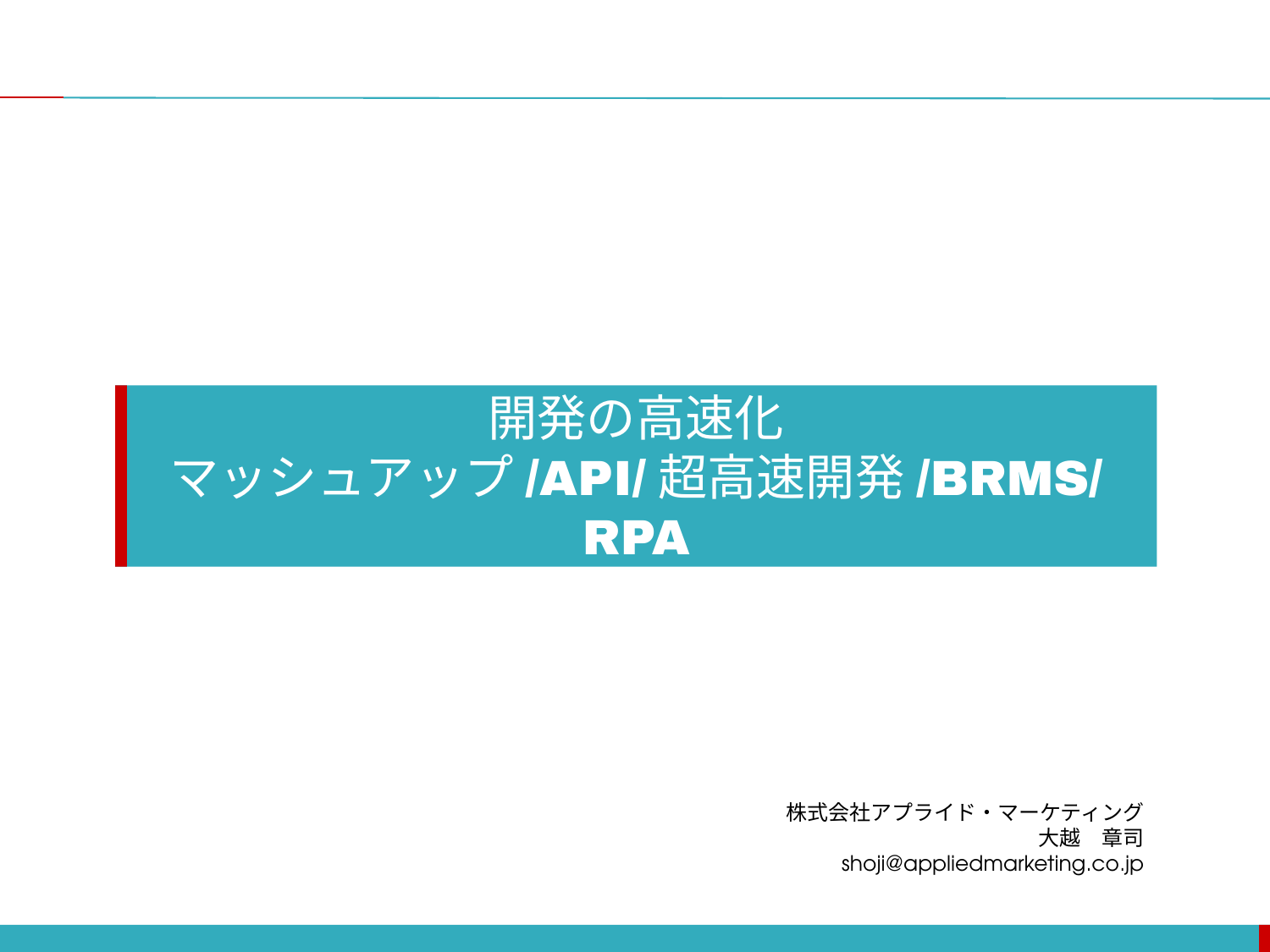

開発の高速化
マッシュアップ/API/超高速開発/BRMS/RPA
株式会社アプライド・マーケティング
大越　章司
shoji@appliedmarketing.co.jp